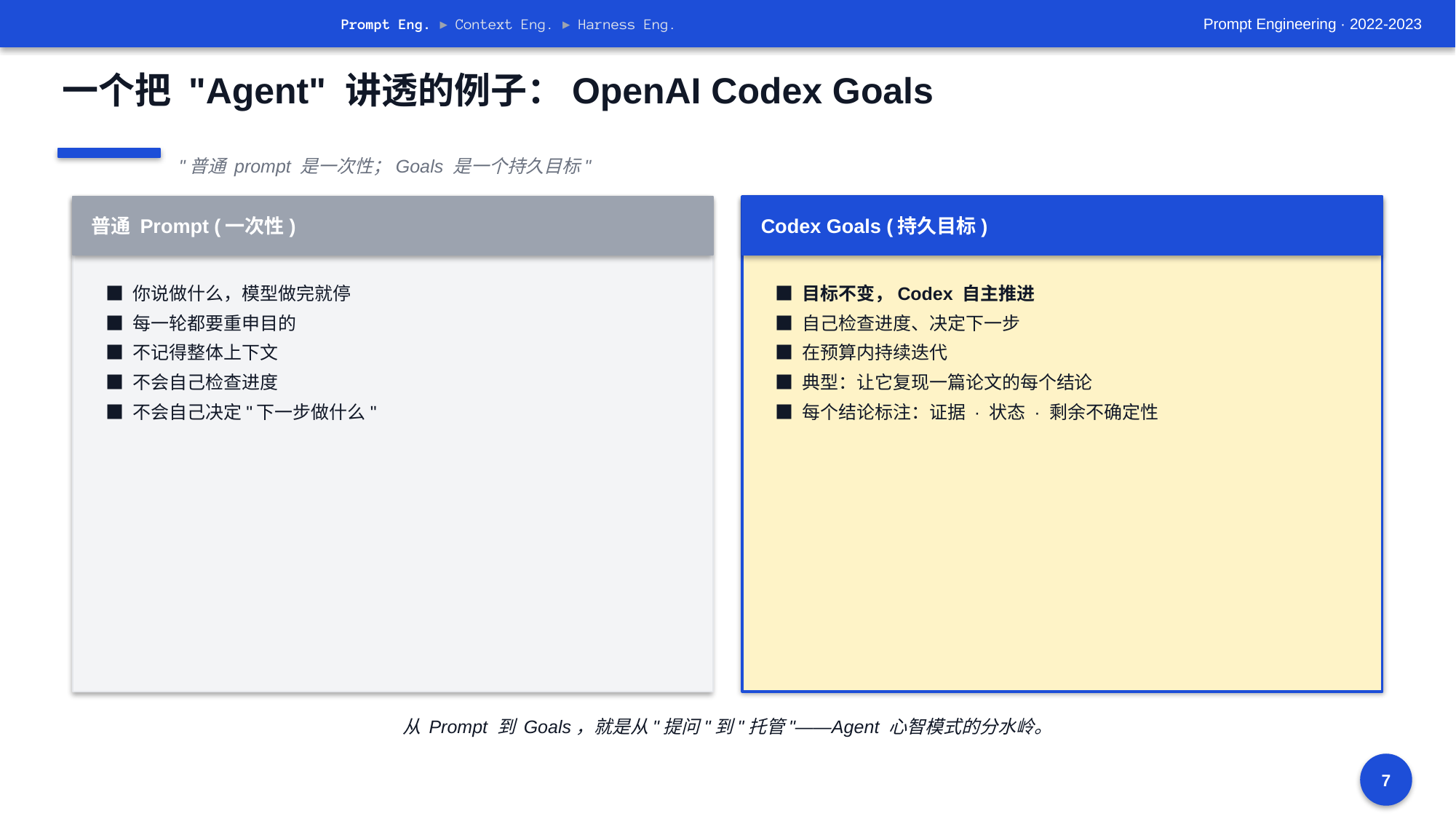

Prompt Eng.  ▸  Context Eng.  ▸  Harness Eng.
Prompt Engineering · 2022-2023
一个把 "Agent" 讲透的例子：OpenAI Codex Goals
"普通 prompt 是一次性；Goals 是一个持久目标"

普通 Prompt (一次性)

Codex Goals (持久目标)
■ 你说做什么，模型做完就停
■ 每一轮都要重申目的
■ 不记得整体上下文
■ 不会自己检查进度
■ 不会自己决定"下一步做什么"
■ 目标不变，Codex 自主推进
■ 自己检查进度、决定下一步
■ 在预算内持续迭代
■ 典型：让它复现一篇论文的每个结论
■ 每个结论标注：证据 · 状态 · 剩余不确定性
从 Prompt 到 Goals，就是从"提问"到"托管"——Agent 心智模式的分水岭。

7